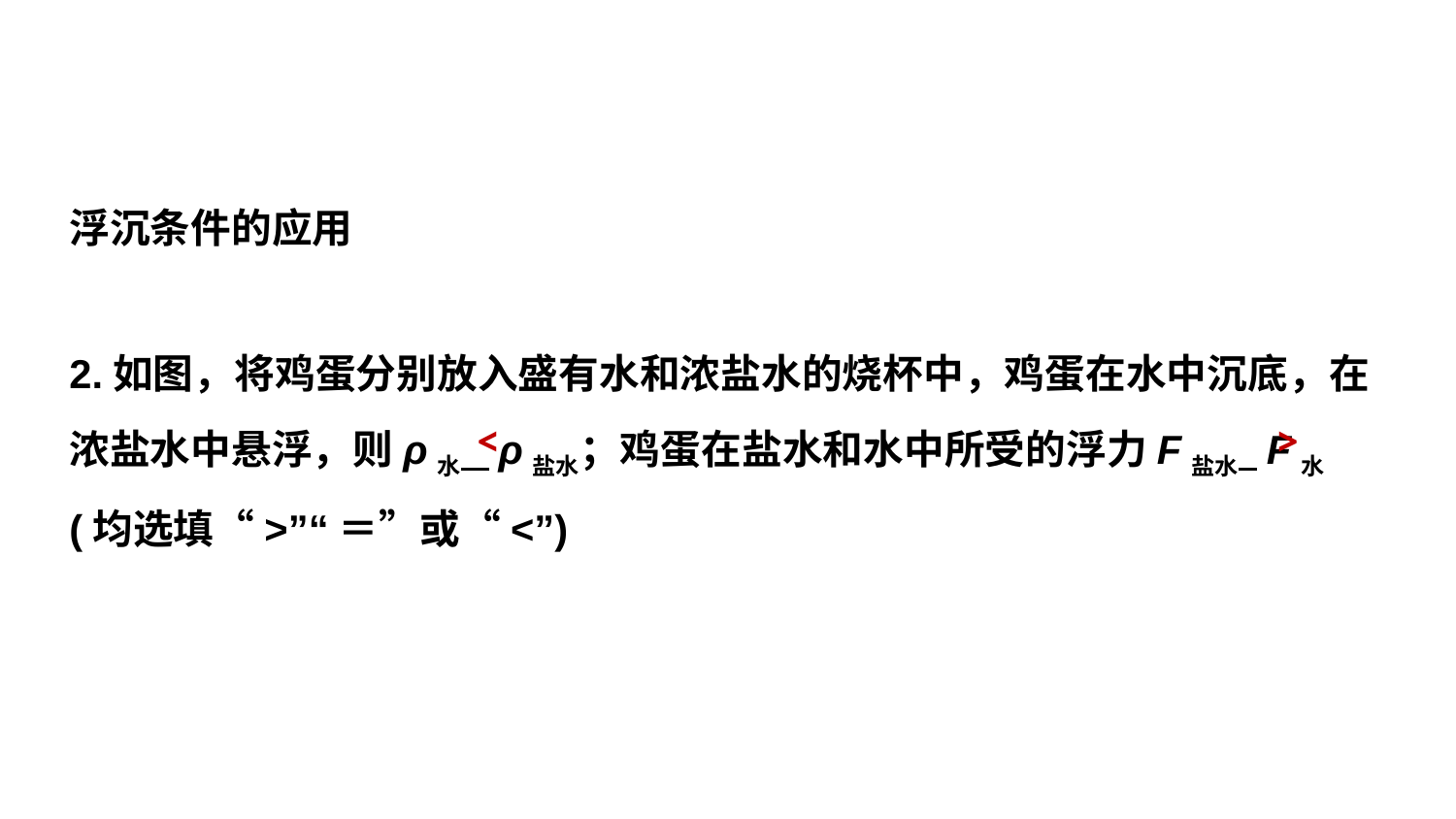

浮沉条件的应用

2.如图，将鸡蛋分别放入盛有水和浓盐水的烧杯中，鸡蛋在水中沉底，在浓盐水中悬浮，则ρ水   ρ盐水；鸡蛋在盐水和水中所受的浮力F盐水  F水(均选填“>”“＝”或“<”)
<
>